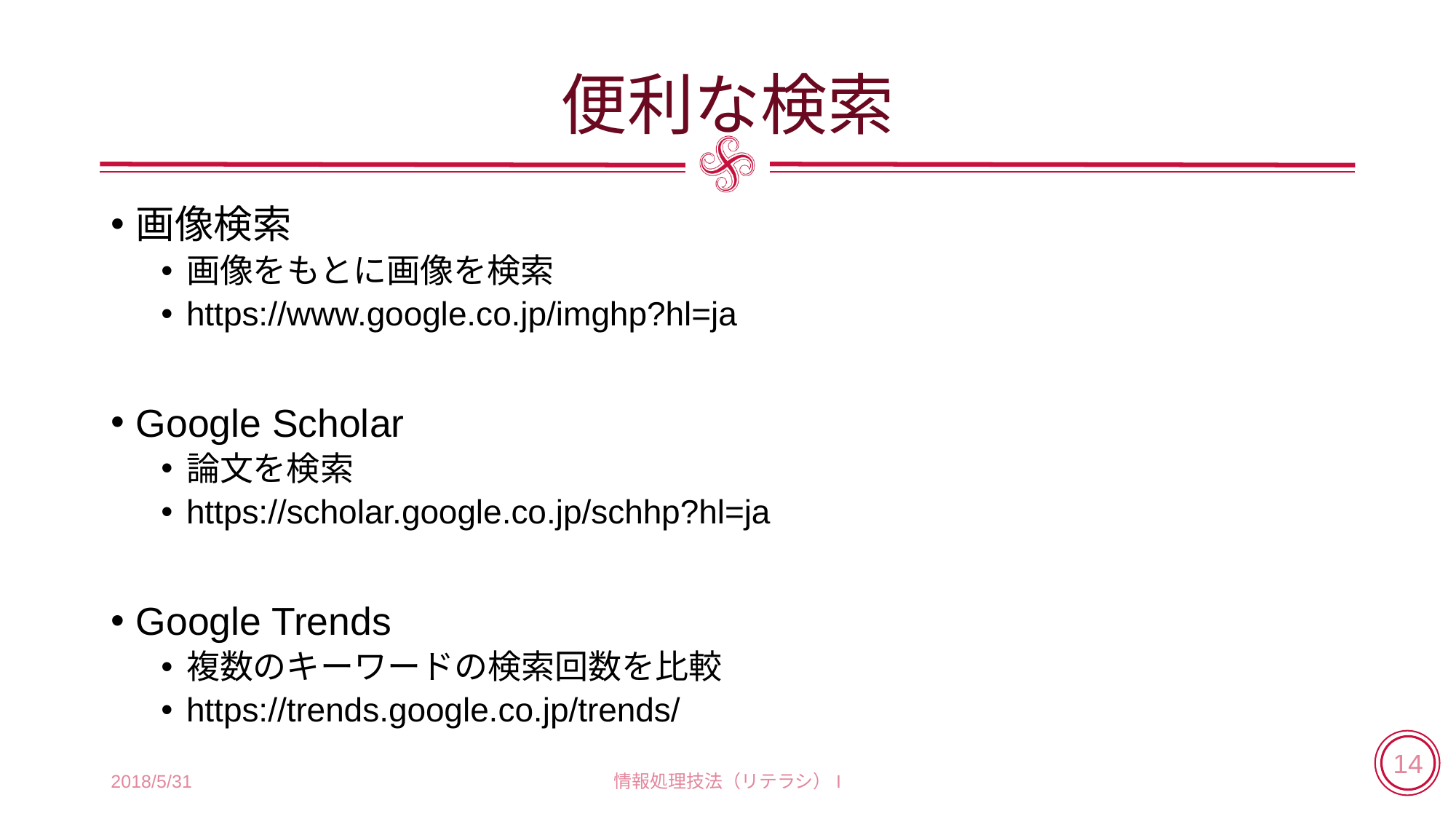

# 便利な検索
画像検索
画像をもとに画像を検索
https://www.google.co.jp/imghp?hl=ja

Google Scholar
論文を検索
https://scholar.google.co.jp/schhp?hl=ja

Google Trends
複数のキーワードの検索回数を比較
https://trends.google.co.jp/trends/

2018/5/31
情報処理技法（リテラシ）I